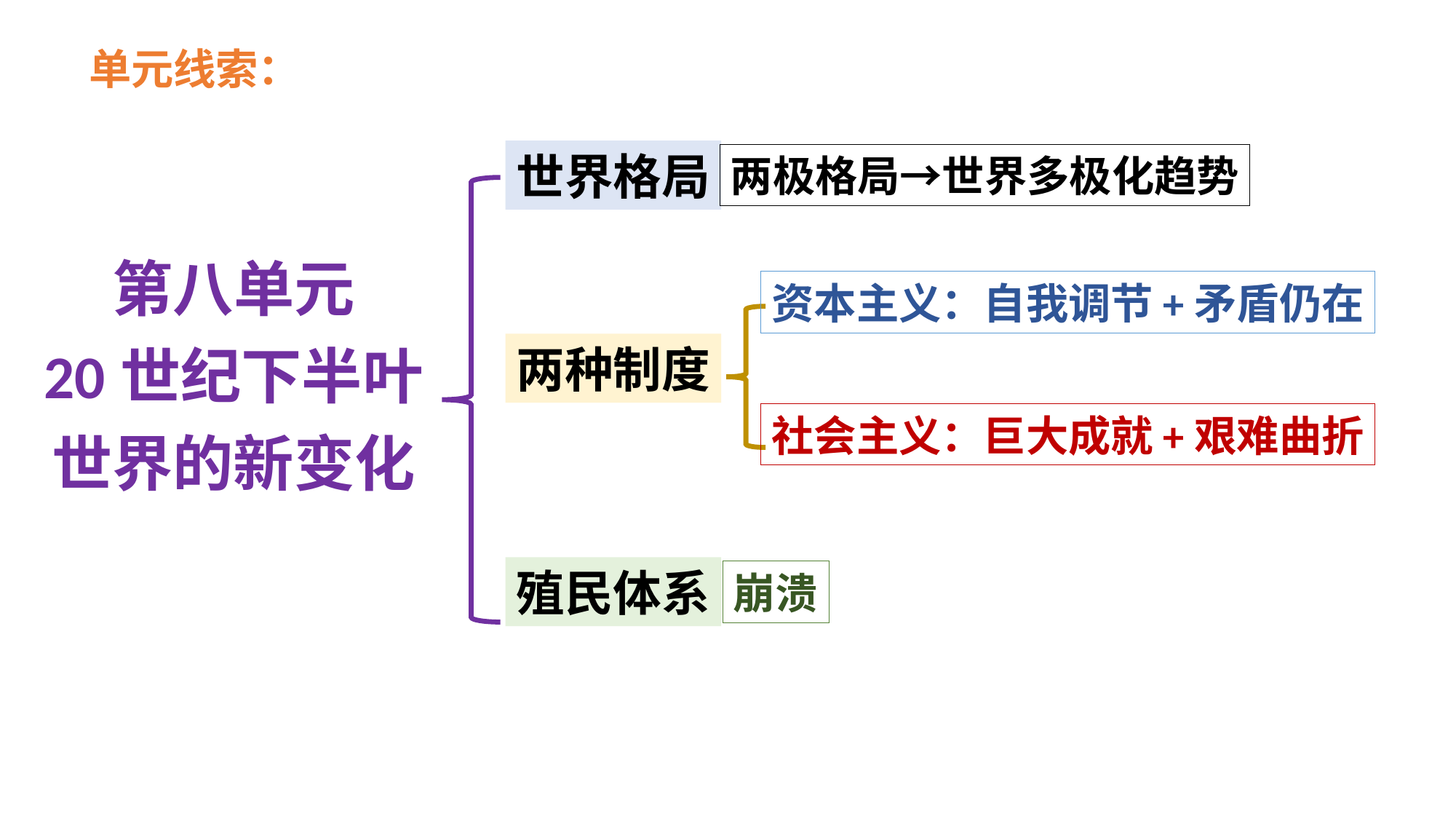

单元线索：
世界格局
两极格局→世界多极化趋势

第八单元
20世纪下半叶
世界的新变化
资本主义：自我调节+矛盾仍在

两种制度
社会主义：巨大成就+艰难曲折
殖民体系
崩溃